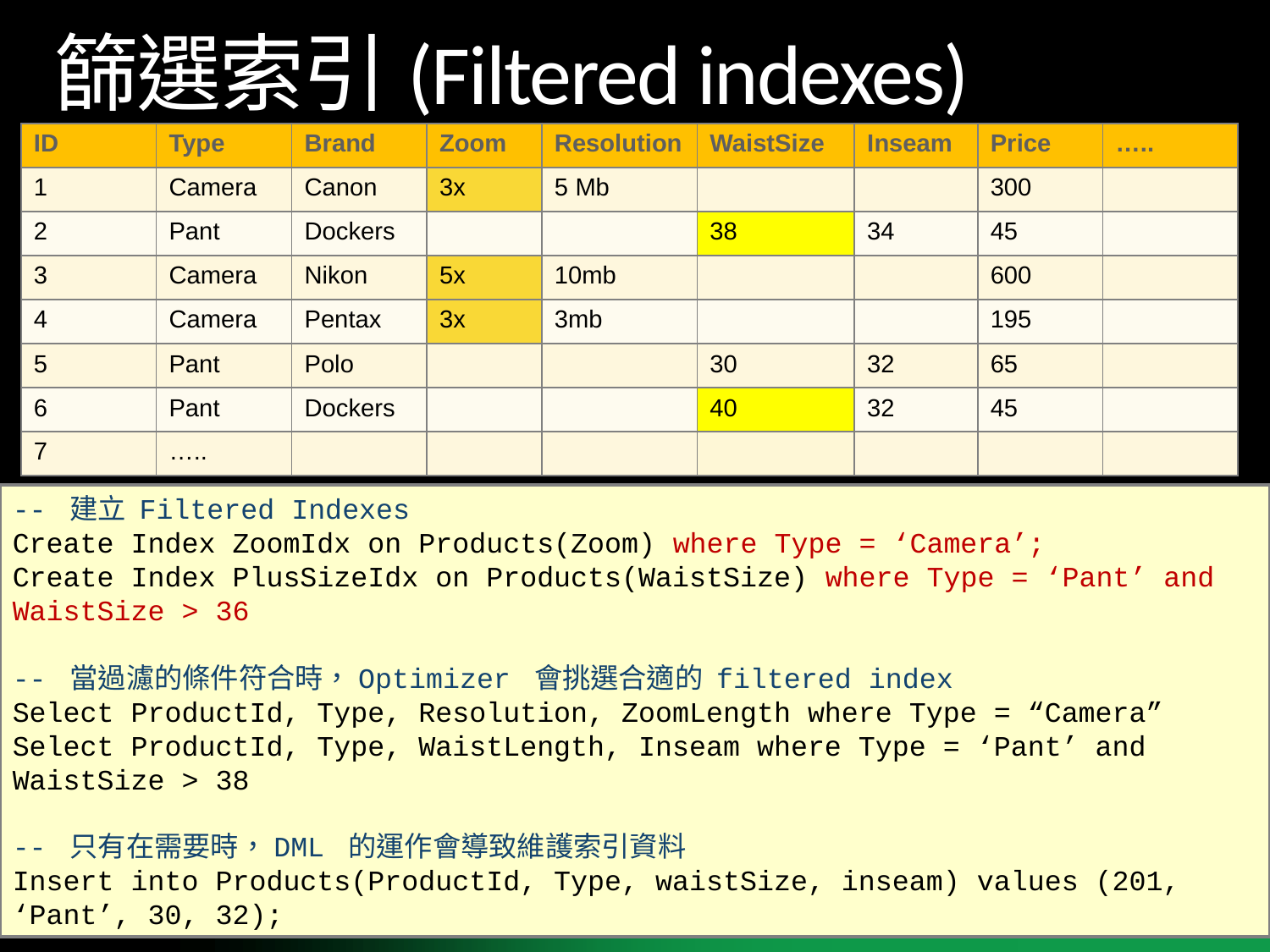

# 篩選索引(Filtered indexes)
| ID | Type | Brand | Zoom | Resolution | WaistSize | Inseam | Price | ….. |
| --- | --- | --- | --- | --- | --- | --- | --- | --- |
| 1 | Camera | Canon | 3x | 5 Mb |  |  | 300 |  |
| 2 | Pant | Dockers |  |  | 38 | 34 | 45 |  |
| 3 | Camera | Nikon | 5x | 10mb |  |  | 600 |  |
| 4 | Camera | Pentax | 3x | 3mb |  |  | 195 |  |
| 5 | Pant | Polo |  |  | 30 | 32 | 65 |  |
| 6 | Pant | Dockers |  |  | 40 | 32 | 45 |  |
| 7 | ….. |  |  |  |  |  |  |  |
-- 建立 Filtered Indexes
Create Index ZoomIdx on Products(Zoom) where Type = ‘Camera’;
Create Index PlusSizeIdx on Products(WaistSize) where Type = ‘Pant’ and WaistSize > 36

-- 當過濾的條件符合時，Optimizer 會挑選合適的 filtered index
Select ProductId, Type, Resolution, ZoomLength where Type = “Camera”
Select ProductId, Type, WaistLength, Inseam where Type = ‘Pant’ and WaistSize > 38

-- 只有在需要時，DML 的運作會導致維護索引資料
Insert into Products(ProductId, Type, waistSize, inseam) values (201, ‘Pant’, 30, 32);